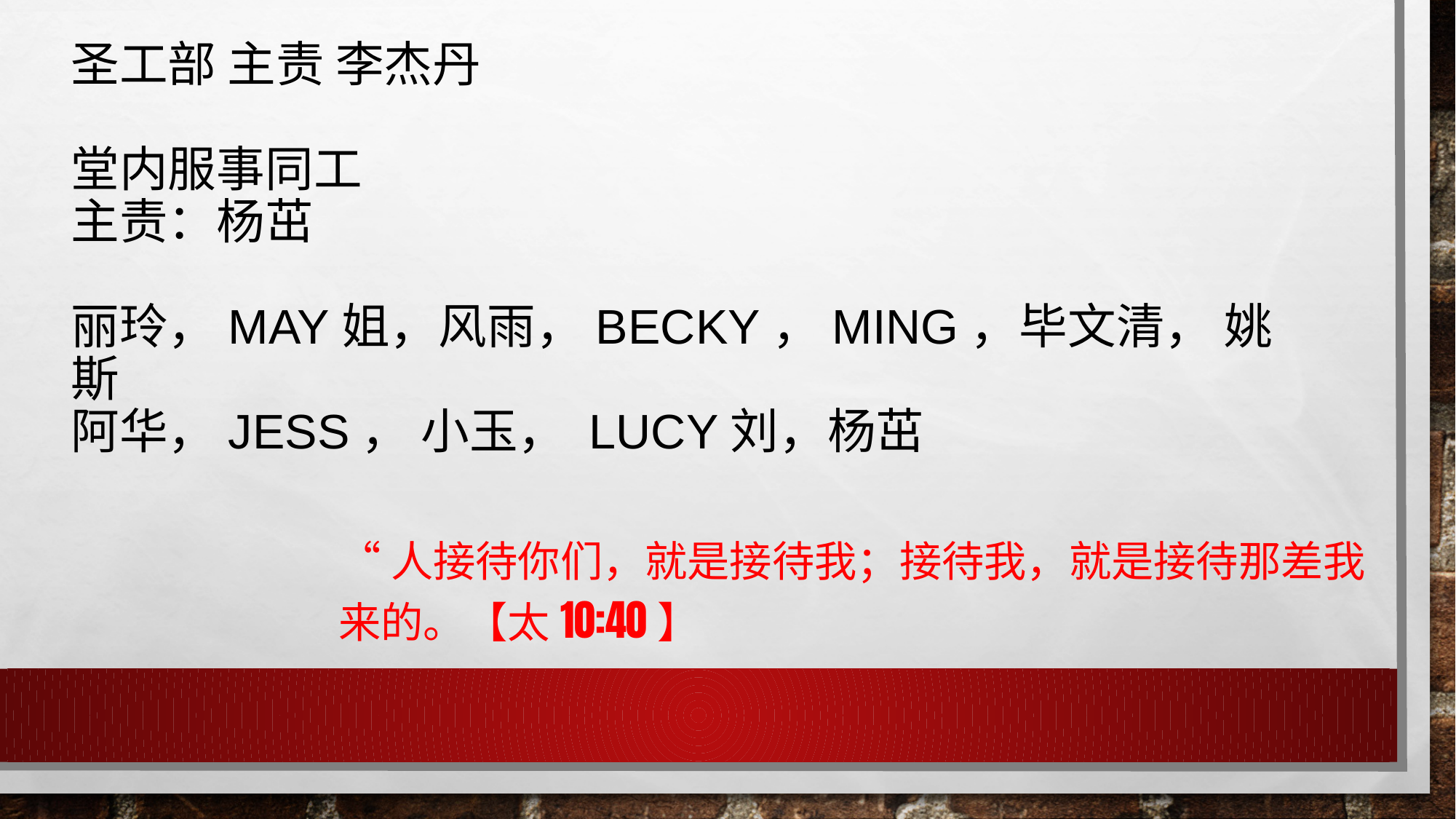

# 圣工部 主责 李杰丹 堂内服事同工 主责：杨茁 丽玲，May姐，风雨，Becky，Ming，毕文清， 姚斯 阿华，Jess， 小玉， Lucy刘，杨茁
“人接待你们，就是接待我；接待我，就是接待那差我来的。【太10:40】